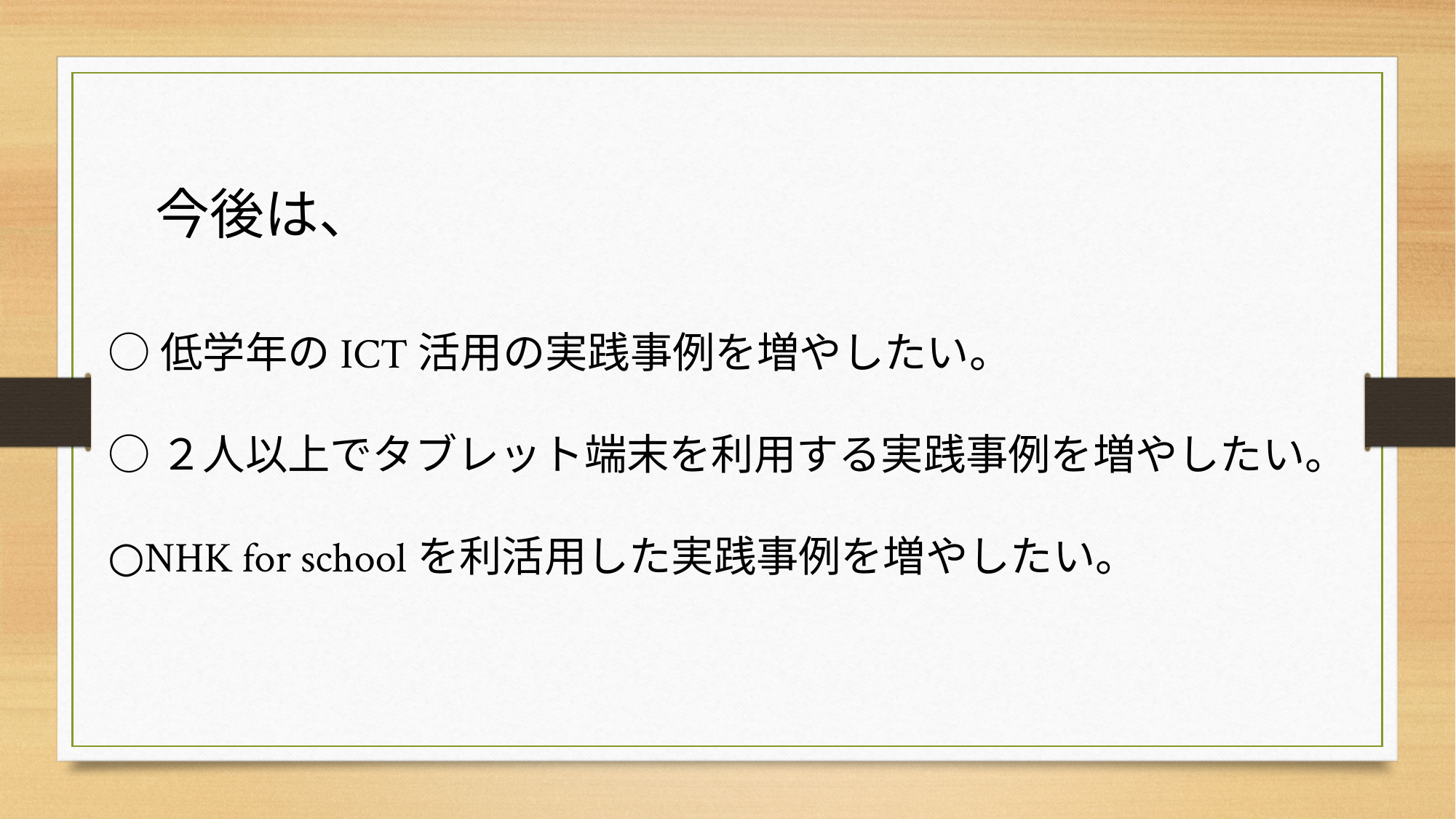

今後は、
○低学年のICT活用の実践事例を増やしたい。

○２人以上でタブレット端末を利用する実践事例を増やしたい。

○NHK for schoolを利活用した実践事例を増やしたい。